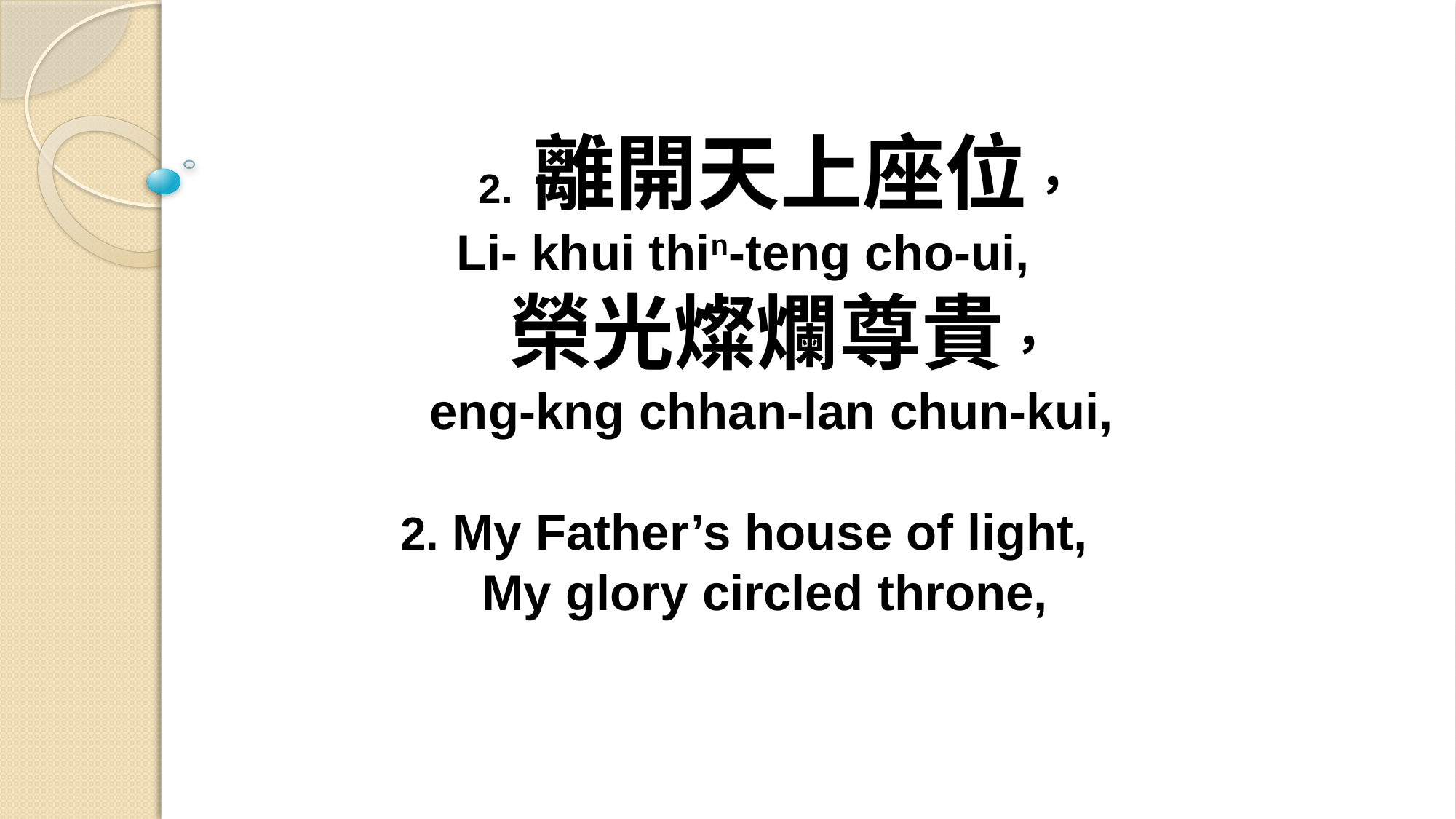

# 2. 離開天上座位， Li- khui thin-teng cho-ui, 榮光燦爛尊貴， eng-kng chhan-lan chun-kui, 2. My Father’s house of light, My glory circled throne,